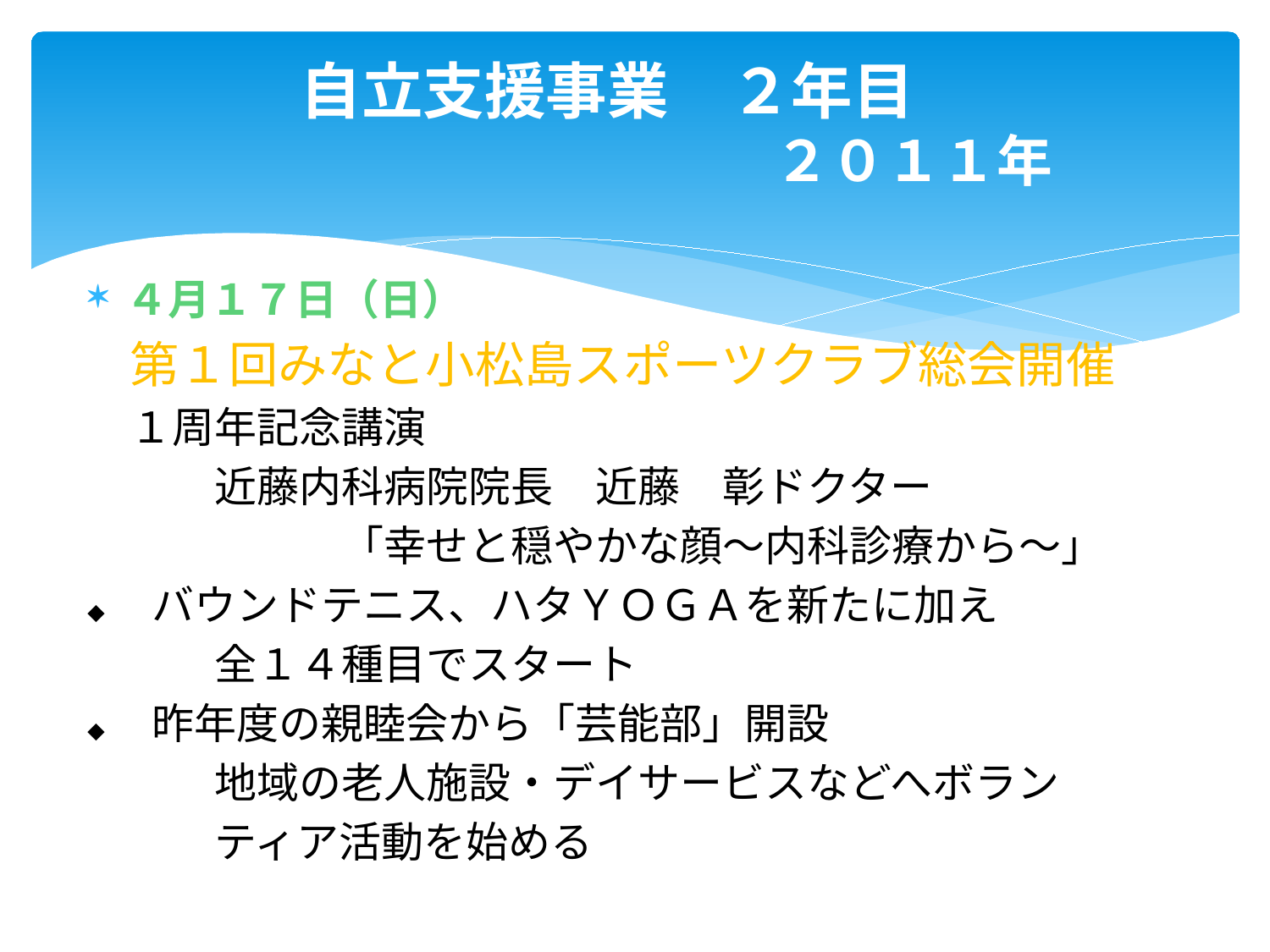

# 自立支援事業　２年目　 　　　　　　　　　　２０１１年
４月１７日（日）
　第１回みなと小松島スポーツクラブ総会開催
　１周年記念講演
　　　近藤内科病院院長　近藤　彰ドクター
　　　　　　「幸せと穏やかな顔～内科診療から～」
◆　バウンドテニス、ハタＹＯＧＡを新たに加え
　　　全１４種目でスタート
◆　昨年度の親睦会から「芸能部」開設
　　　地域の老人施設・デイサービスなどへボラン
　　　ティア活動を始める